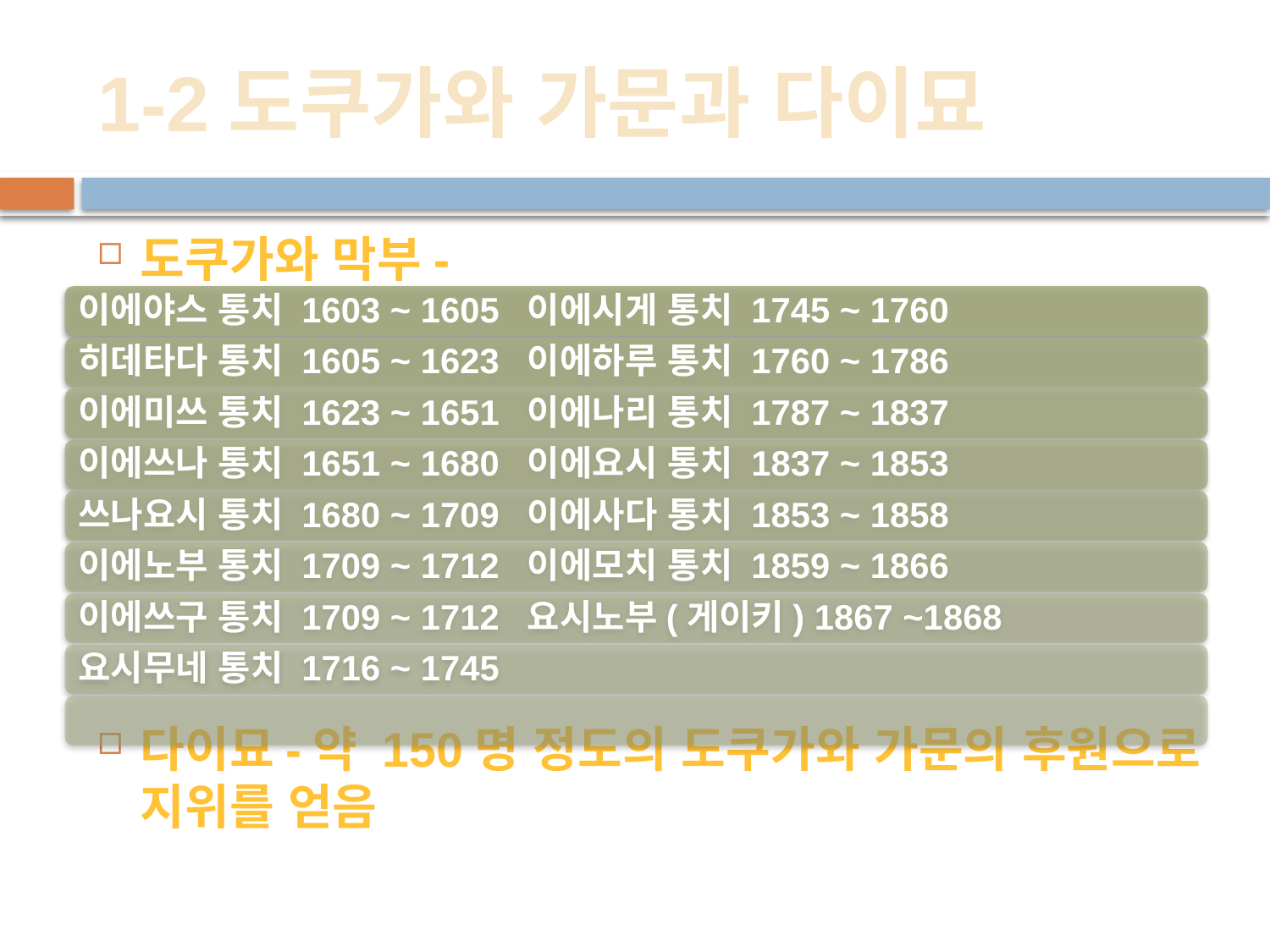

# 1-2도쿠가와 가문과 다이묘
도쿠가와 막부-

다이묘-약 150명 정도의 도쿠가와 가문의 후원으로 지위를 얻음
이에야스 통치 1603 ~ 1605  이에시게 통치 1745 ~ 1760
히데타다 통치 1605 ~ 1623  이에하루 통치 1760 ~ 1786
이에미쓰 통치 1623 ~ 1651  이에나리 통치 1787 ~ 1837
이에쓰나 통치 1651 ~ 1680  이에요시 통치 1837 ~ 1853
쓰나요시 통치 1680 ~ 1709  이에사다 통치 1853 ~ 1858
이에노부 통치 1709 ~ 1712  이에모치 통치 1859 ~ 1866
이에쓰구 통치 1709 ~ 1712  요시노부(게이키) 1867 ~1868
요시무네 통치 1716 ~ 1745